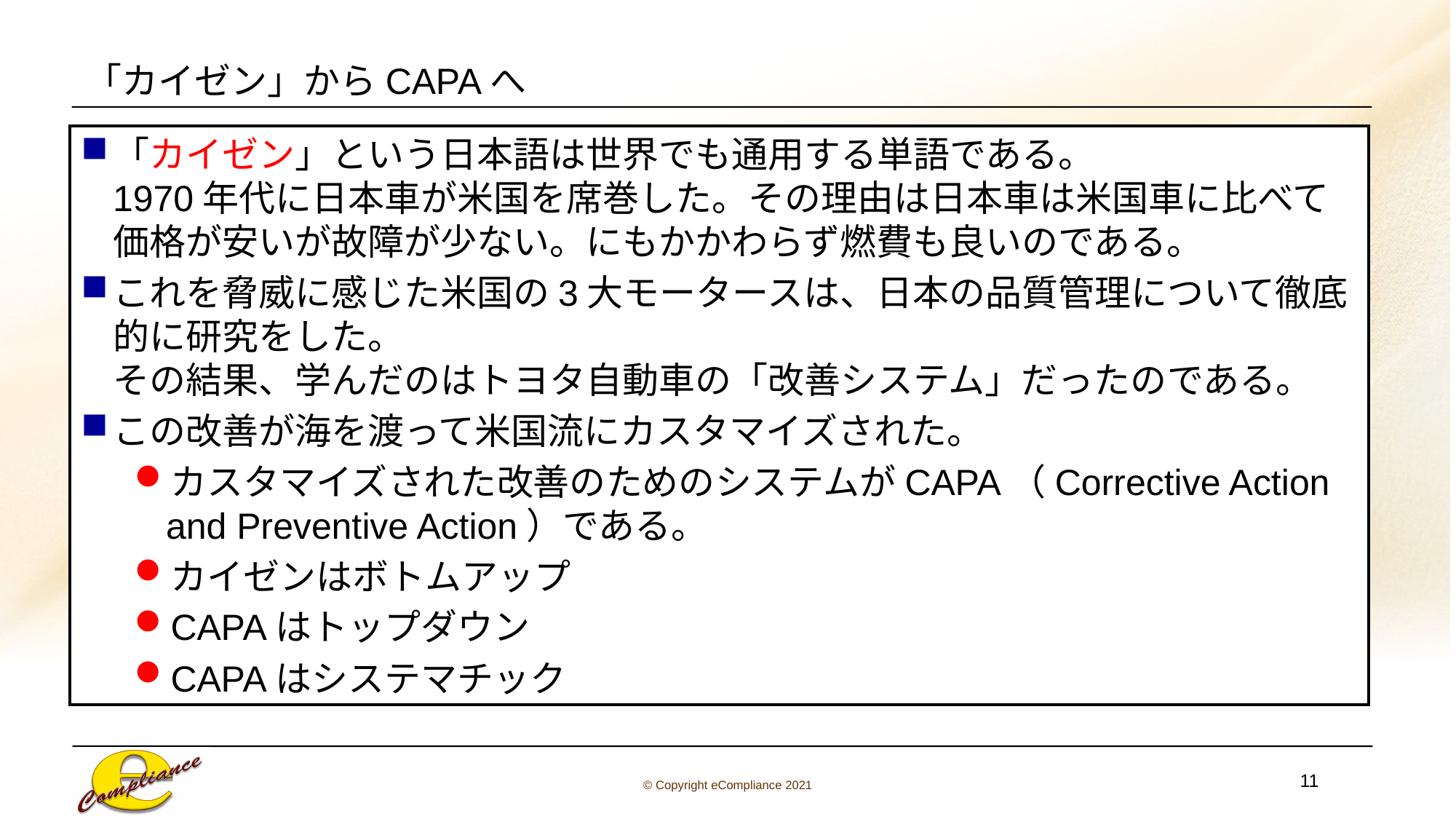

# 「カイゼン」からCAPAへ
「カイゼン」という日本語は世界でも通用する単語である。
1970年代に日本車が米国を席巻した。その理由は日本車は米国車に比べて価格が安いが故障が少ない。にもかかわらず燃費も良いのである。
これを脅威に感じた米国の3大モータースは、日本の品質管理について徹底的に研究をした。
その結果、学んだのはトヨタ自動車の「改善システム」だったのである。
この改善が海を渡って米国流にカスタマイズされた。
カスタマイズされた改善のためのシステムがCAPA（Corrective Action and Preventive Action）である。
カイゼンはボトムアップ
CAPAはトップダウン
CAPAはシステマチック